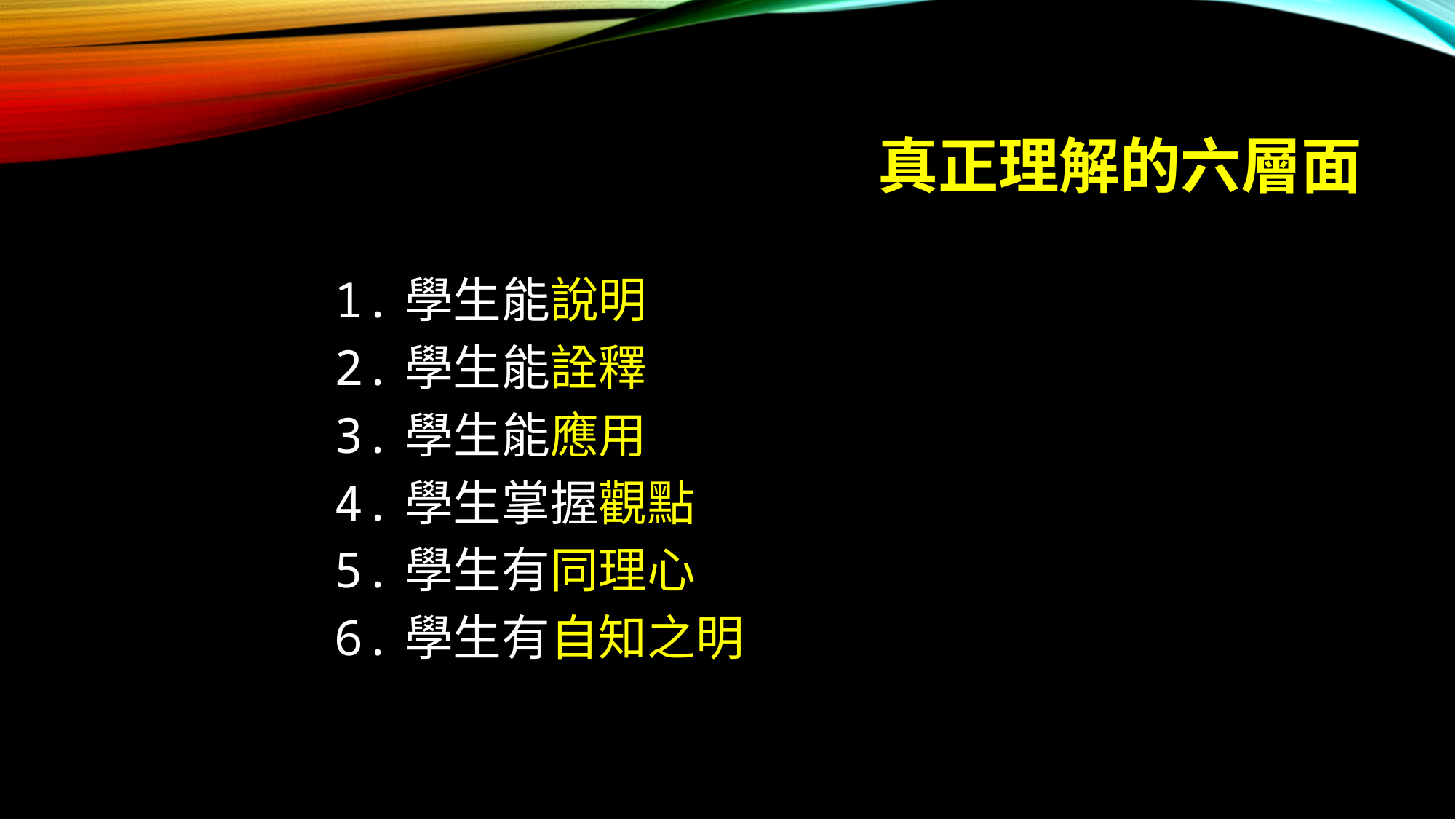

# 真正理解的六層面
   1.學生能說明
   2.學生能詮釋
   3.學生能應用
   4.學生掌握觀點
   5.學生有同理心
   6.學生有自知之明